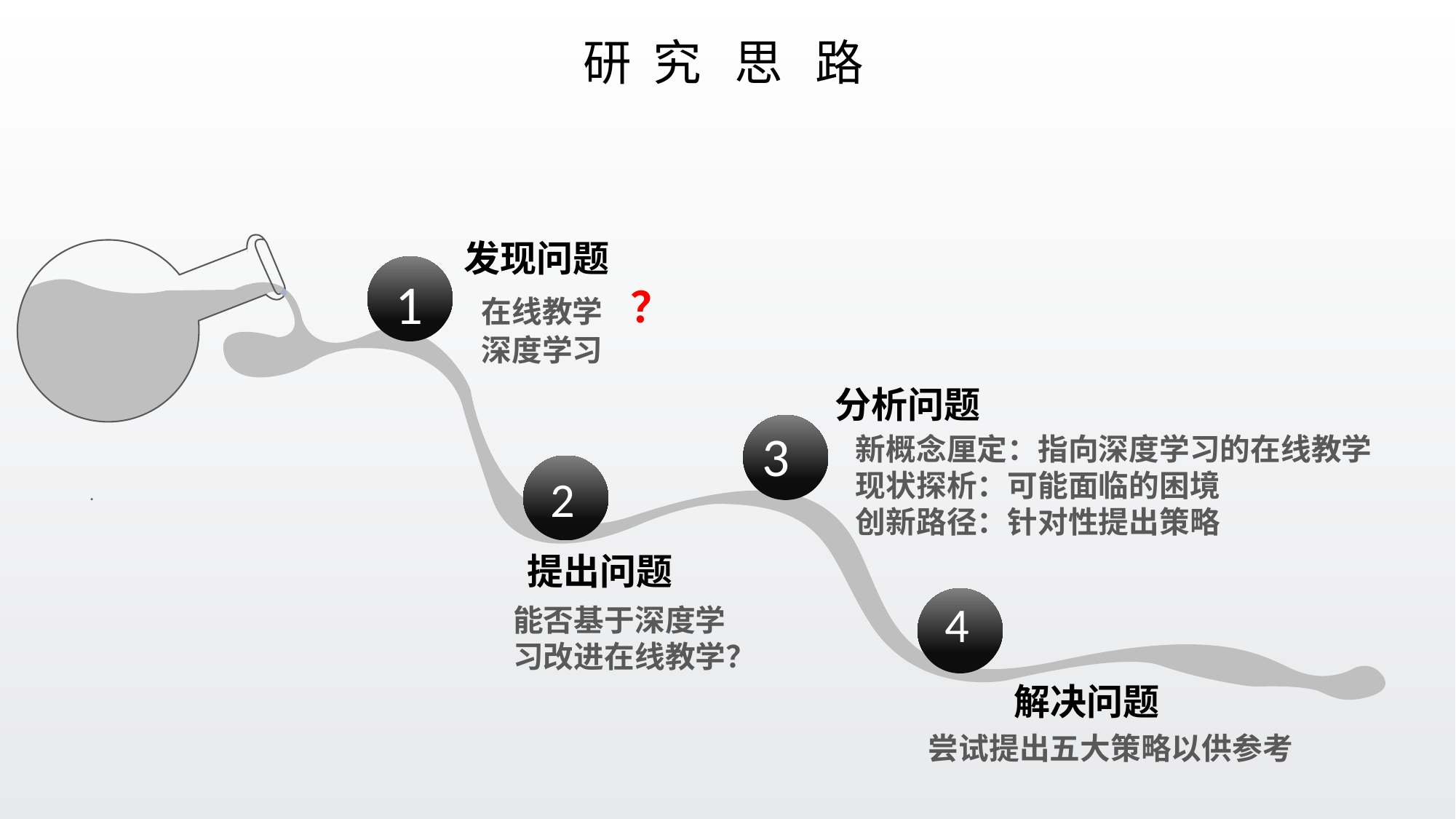

研  究   思   路
发现问题

在线教学    ？
深度学习

1

分析问题

新概念厘定：指向深度学习的在线教学
现状探析：可能面临的困境
创新路径：针对性提出策略
3

提出问题
能否基于深度学习改进在线教学？
2
.

解决问题
尝试提出五大策略以供参考
4